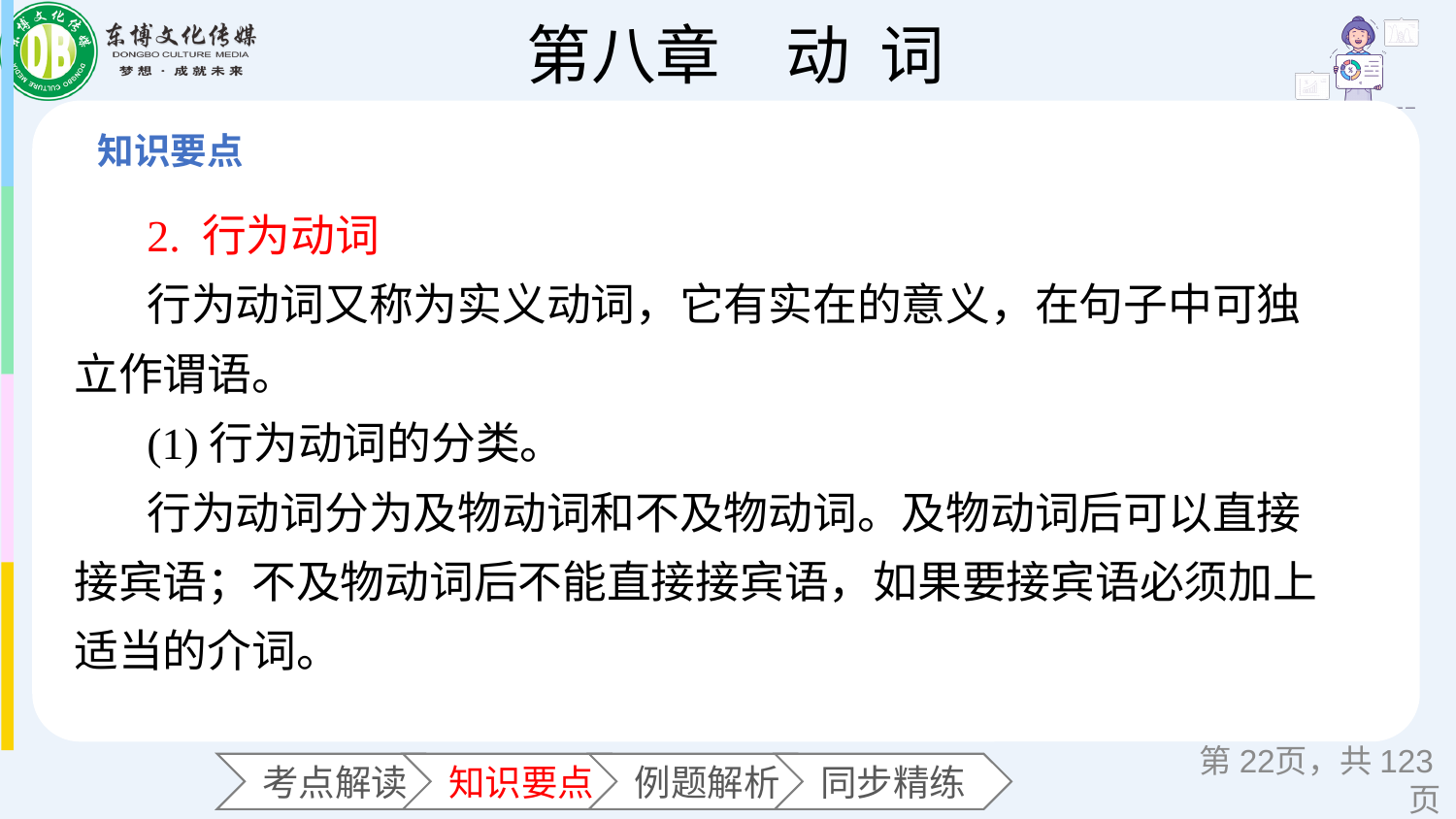

2. 行为动词
行为动词又称为实义动词，它有实在的意义，在句子中可独立作谓语。
(1)行为动词的分类。
行为动词分为及物动词和不及物动词。及物动词后可以直接接宾语；不及物动词后不能直接接宾语，如果要接宾语必须加上适当的介词。
第22页，共123页